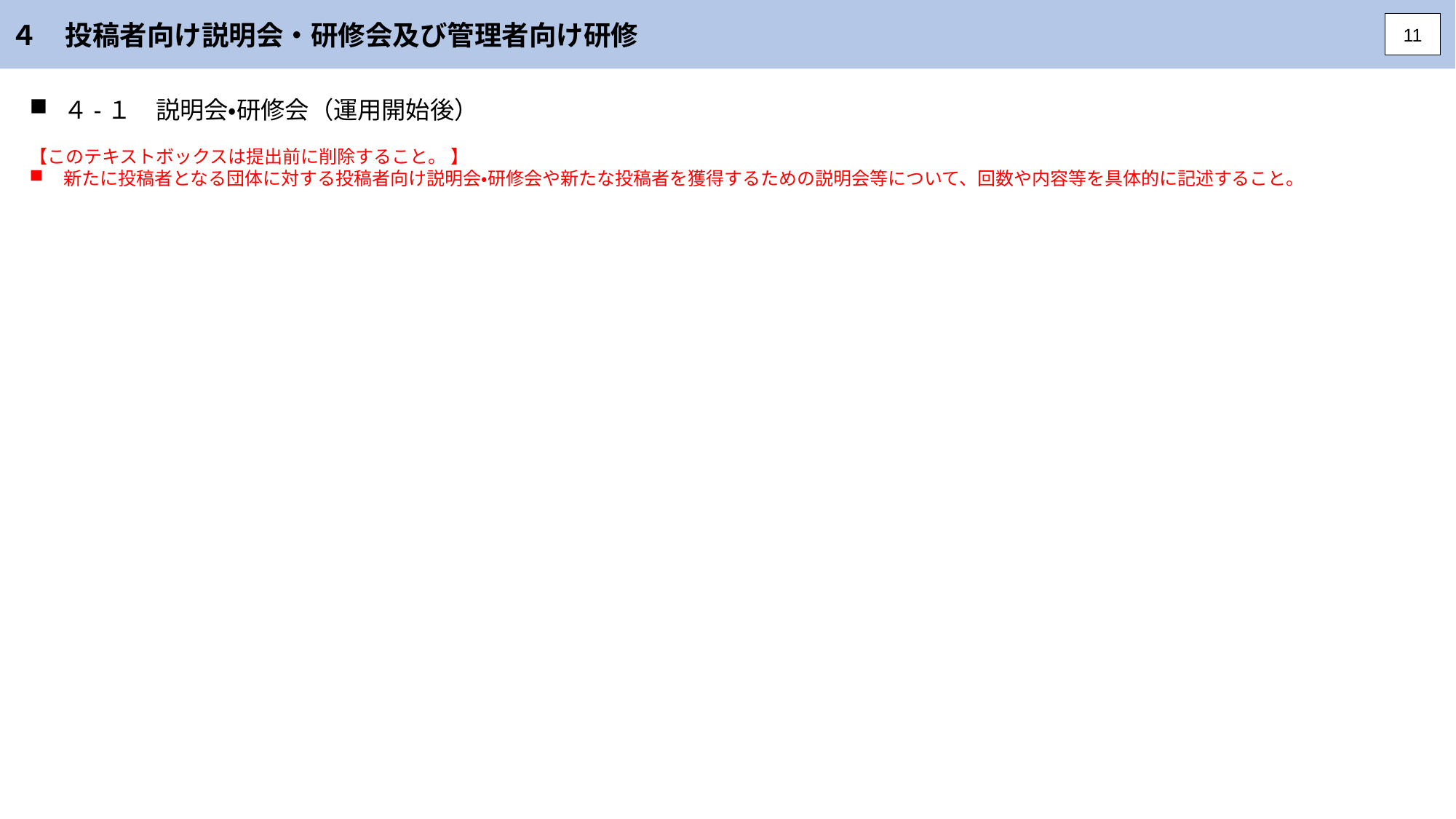

４　投稿者向け説明会・研修会及び管理者向け研修
11
４-１　説明会・研修会（運用開始後）
【このテキストボックスは提出前に削除すること。 】
新たに投稿者となる団体に対する投稿者向け説明会・研修会や新たな投稿者を獲得するための説明会等について、回数や内容等を具体的に記述すること。